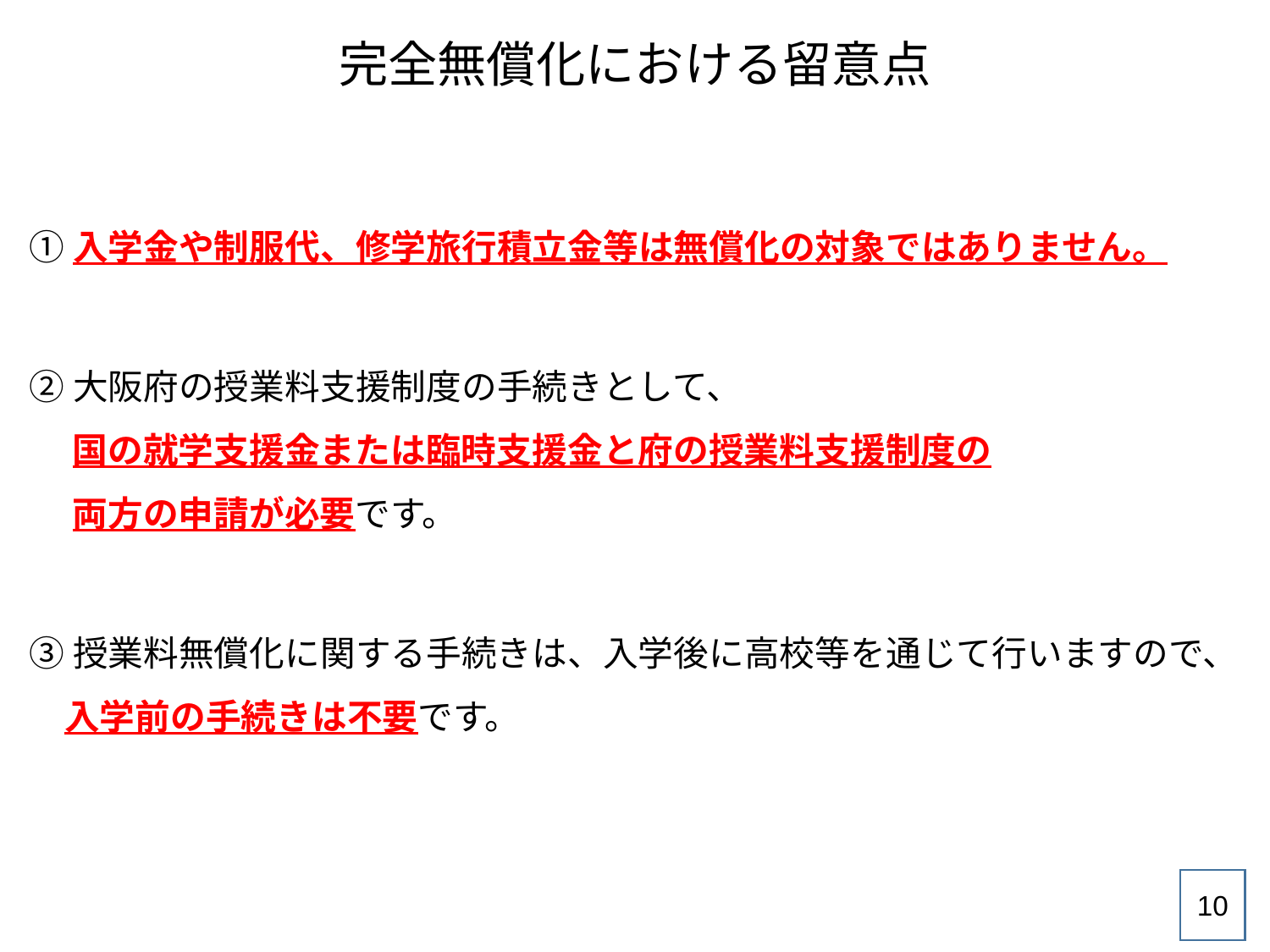

完全無償化における留意点

①入学金や制服代、修学旅行積立金等は無償化の対象ではありません。

②大阪府の授業料支援制度の手続きとして、
　 国の就学支援金または臨時支援金と府の授業料支援制度の
　 両方の申請が必要です。

③授業料無償化に関する手続きは、入学後に高校等を通じて行いますので、
　入学前の手続きは不要です。
10